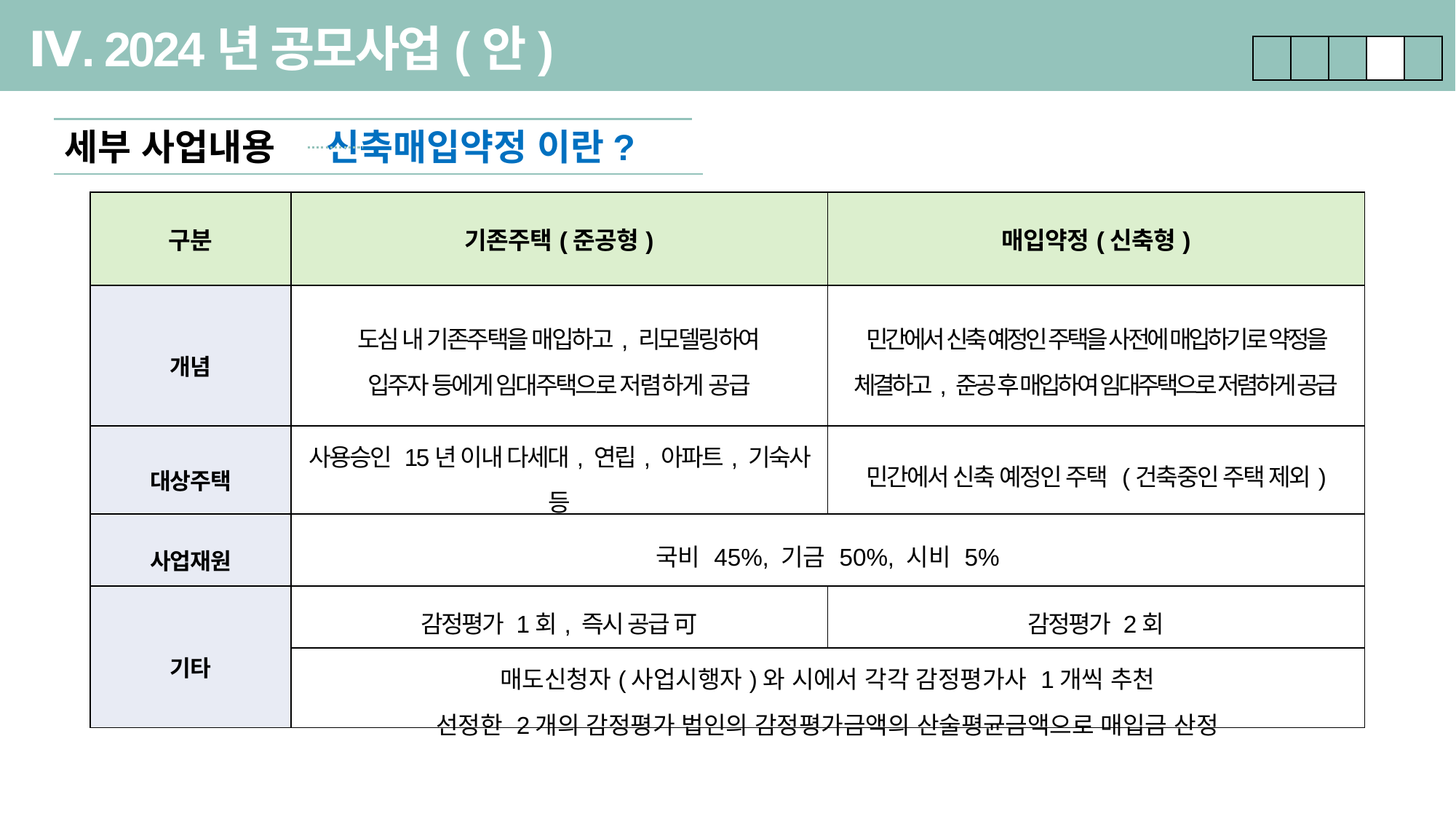

Ⅳ. 2024년 공모사업(안)
|  |  |  |  |  |
| --- | --- | --- | --- | --- |
세부 사업내용     신축매입약정 이란?

| 구분 | 기존주택(준공형) | 매입약정(신축형) |
| --- | --- | --- |
| 개념 | 도심 내 기존주택을 매입하고, 리모델링하여 입주자 등에게 임대주택으로 저렴하게 공급 | 민간에서 신축 예정인 주택을 사전에 매입하기로 약정을 체결하고, 준공 후 매입하여 임대주택으로 저렴하게 공급 |
| 대상주택 | 사용승인 15년 이내 다세대, 연립, 아파트, 기숙사 등 | 민간에서 신축 예정인 주택 (건축중인 주택 제외) |
| 사업재원 | 국비 45%, 기금 50%, 시비 5% |  |
| 기타 | 감정평가 1회, 즉시 공급 可 | 감정평가 2회 |
|  | 매도신청자(사업시행자)와 시에서 각각 감정평가사 1개씩 추천 선정한 2개의 감정평가 법인의 감정평가금액의 산술평균금액으로 매입금 산정 |  |